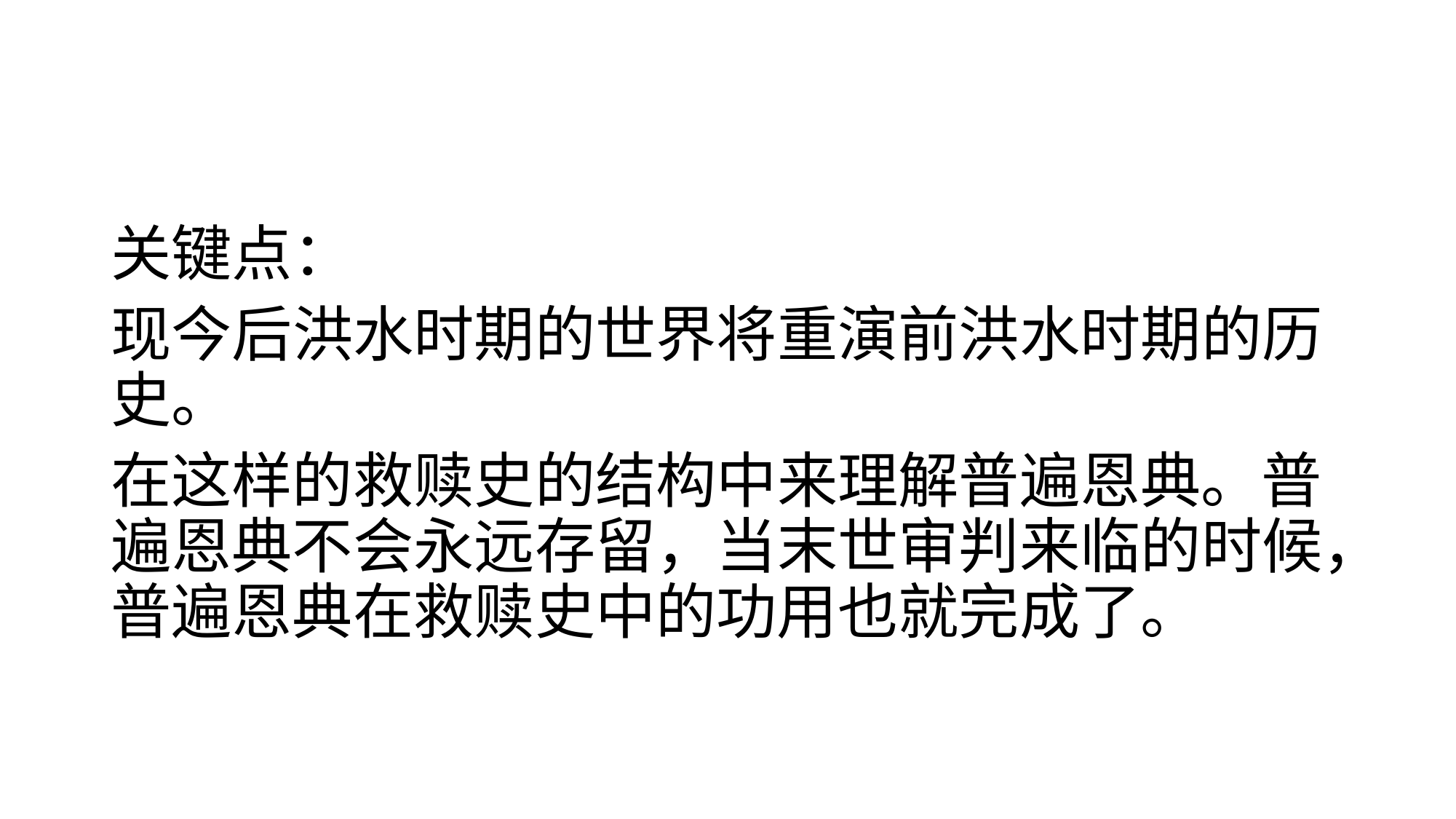

#
关键点：
现今后洪水时期的世界将重演前洪水时期的历史。
在这样的救赎史的结构中来理解普遍恩典。普遍恩典不会永远存留，当末世审判来临的时候，普遍恩典在救赎史中的功用也就完成了。